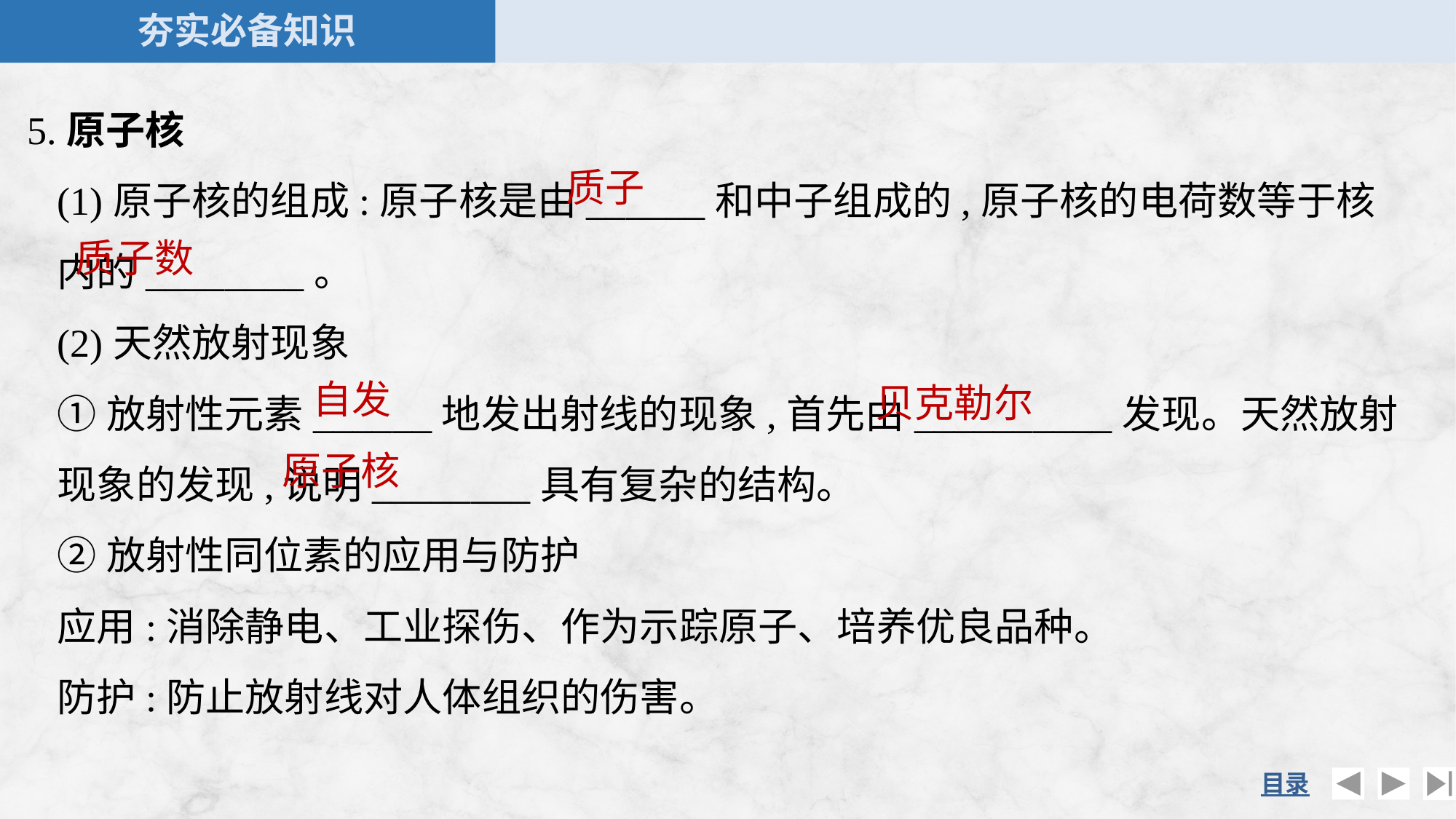

5.原子核
	(1)原子核的组成:原子核是由______和中子组成的,原子核的电荷数等于核内的________。
	(2)天然放射现象
	①放射性元素______地发出射线的现象,首先由__________发现。天然放射现象的发现,说明________具有复杂的结构。
	②放射性同位素的应用与防护
	应用:消除静电、工业探伤、作为示踪原子、培养优良品种。
	防护:防止放射线对人体组织的伤害。
质子
质子数
自发
贝克勒尔
原子核